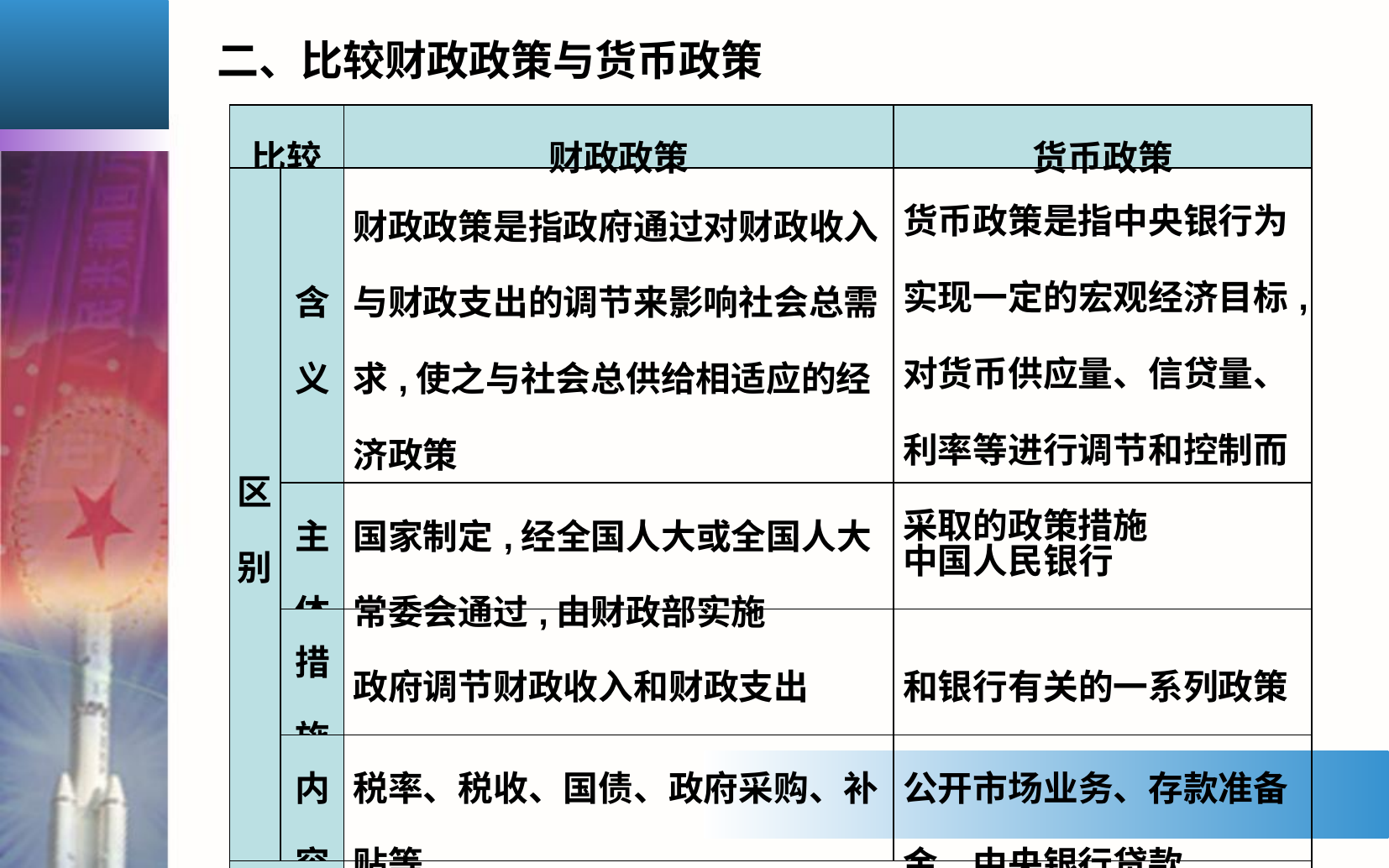

二、比较财政政策与货币政策
| 比较 |  | 财政政策 | 货币政策 |
| --- | --- | --- | --- |
| 区别 | 含义 | 财政政策是指政府通过对财政收入与财政支出的调节来影响社会总需求,使之与社会总供给相适应的经济政策 | 货币政策是指中央银行为实现一定的宏观经济目标,对货币供应量、信贷量、利率等进行调节和控制而采取的政策措施 |
|  | 主体 | 国家制定,经全国人大或全国人大常委会通过,由财政部实施 | 中国人民银行 |
|  | 措施 | 政府调节财政收入和财政支出 | 和银行有关的一系列政策 |
|  | 内容 | 税率、税收、国债、政府采购、补贴等 | 公开市场业务、存款准备金、中央银行贷款 |
| 相同点 |  | 都是经济政策,宏观调控最常用的经济手段 |  |